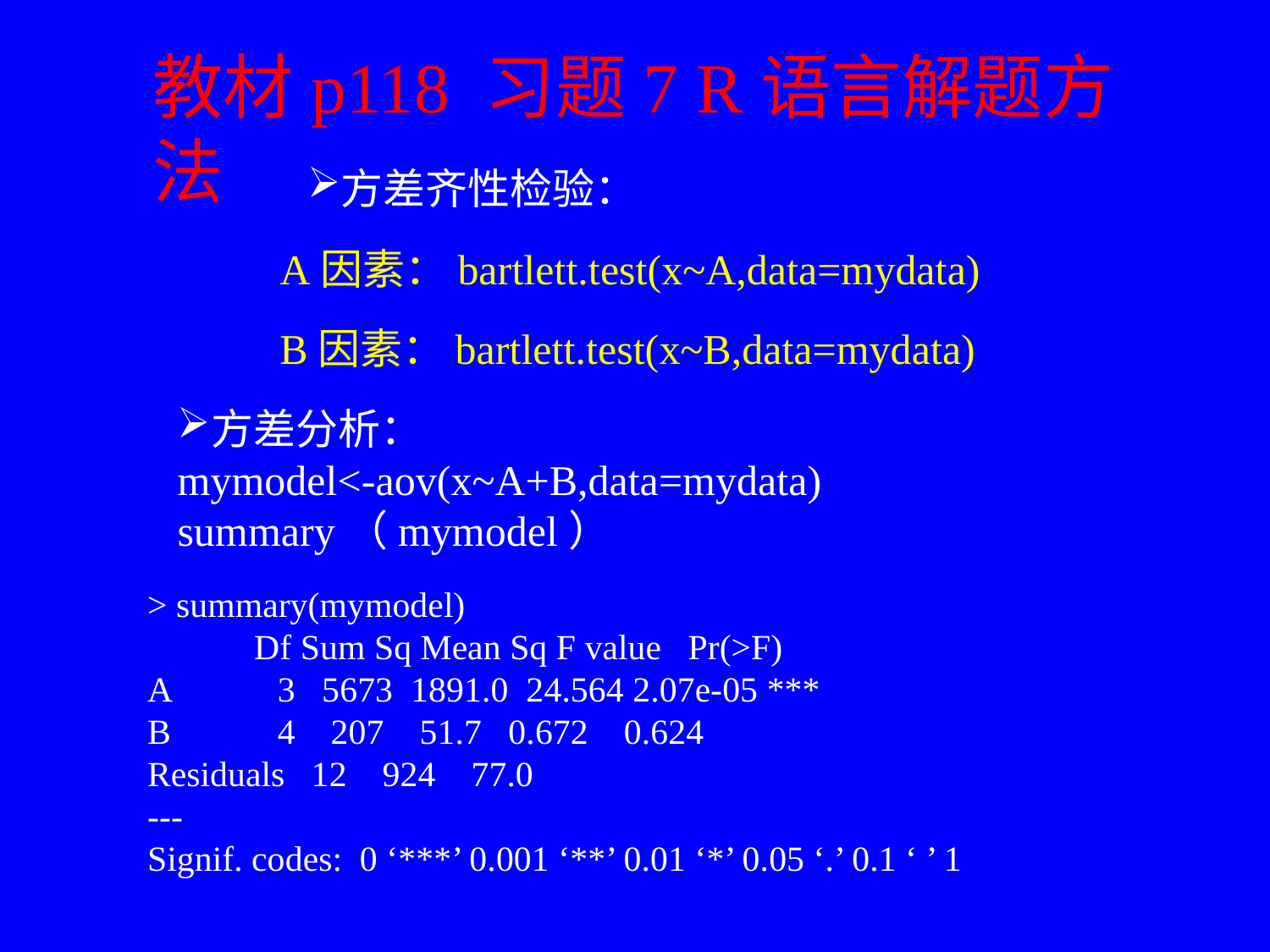

教材p118 习题7 R语言解题方法
方差齐性检验：

A因素：bartlett.test(x~A,data=mydata)
B因素：bartlett.test(x~B,data=mydata)
方差分析：
mymodel<-aov(x~A+B,data=mydata)
summary（mymodel）
> summary(mymodel)
            Df Sum Sq Mean Sq F value   Pr(>F)
A            3   5673  1891.0  24.564 2.07e-05 ***
B            4    207    51.7   0.672    0.624
Residuals   12    924    77.0
---
Signif. codes:  0 ‘***’ 0.001 ‘**’ 0.01 ‘*’ 0.05 ‘.’ 0.1 ‘ ’ 1